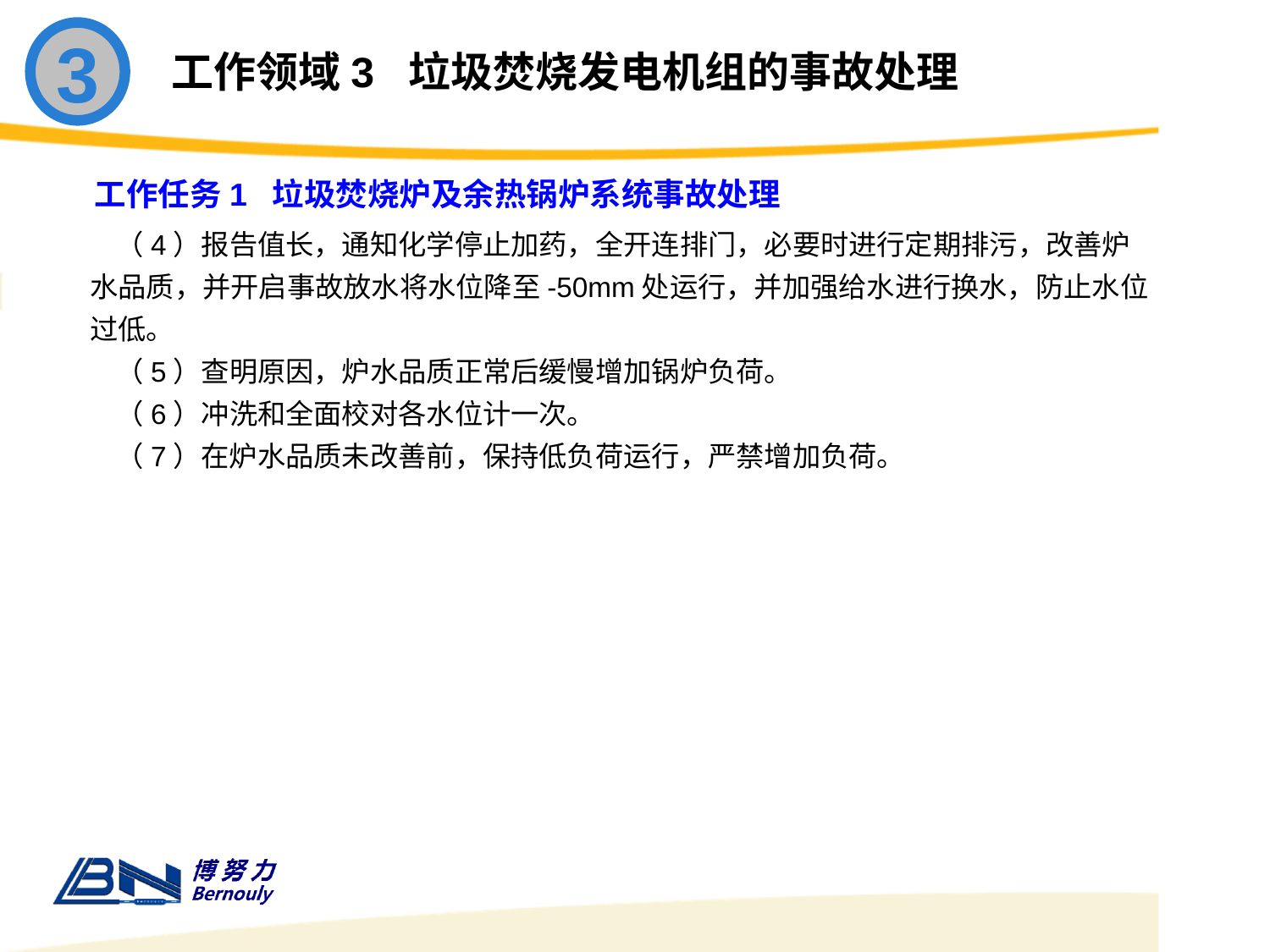

3
工作领域3  垃圾焚烧发电机组的事故处理
工作任务1  垃圾焚烧炉及余热锅炉系统事故处理
   （4）报告值长，通知化学停止加药，全开连排门，必要时进行定期排污，改善炉水品质，并开启事故放水将水位降至-50mm处运行，并加强给水进行换水，防止水位过低。
   （5）查明原因，炉水品质正常后缓慢增加锅炉负荷。
   （6）冲洗和全面校对各水位计一次。
   （7）在炉水品质未改善前，保持低负荷运行，严禁增加负荷。